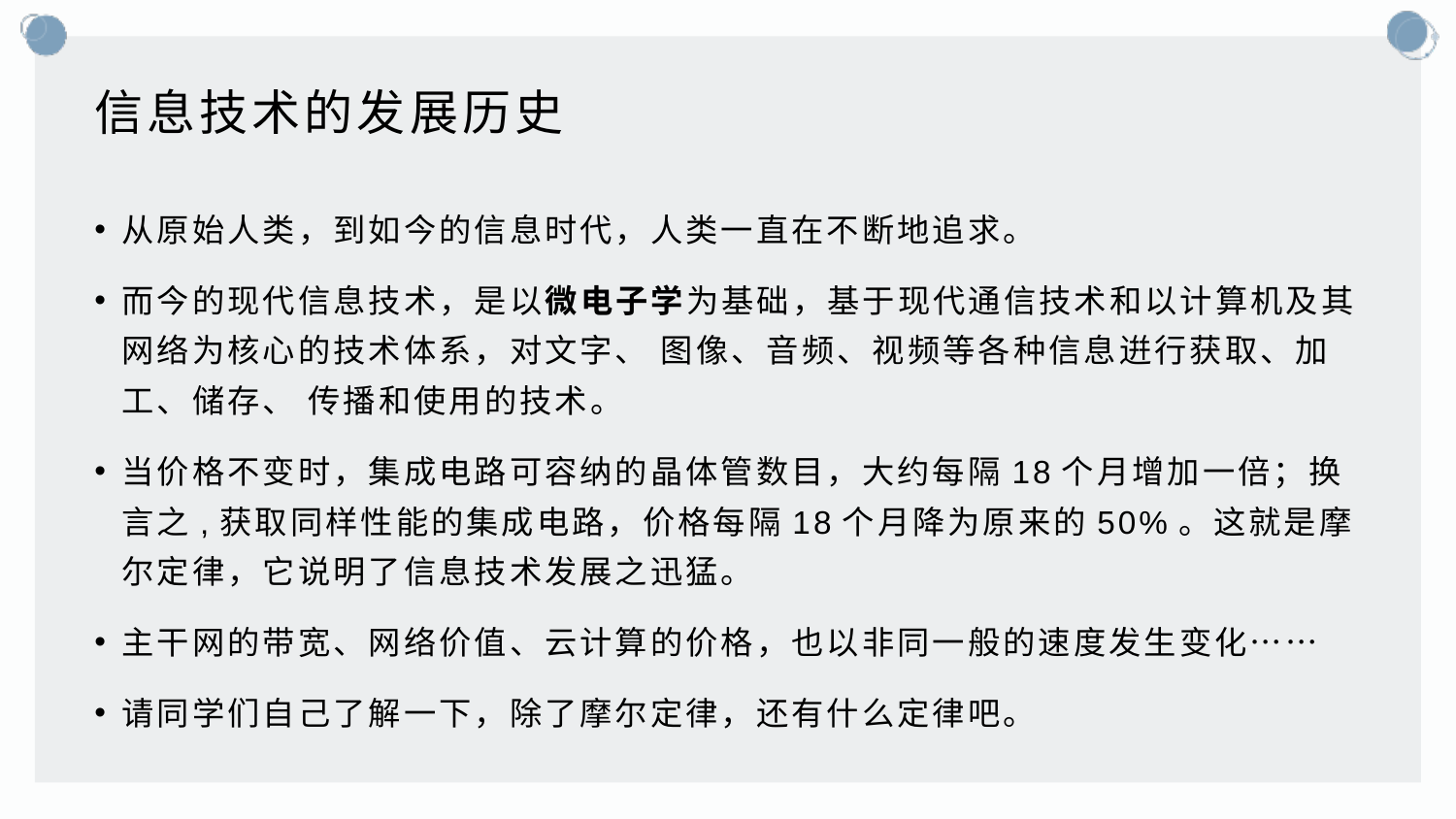

# 信息技术的发展历史
从原始人类，到如今的信息时代，人类一直在不断地追求。
而今的现代信息技术，是以微电子学为基础，基于现代通信技术和以计算机及其网络为核心的技术体系，对文字、 图像、音频、视频等各种信息逬行获取、加工、储存、 传播和使用的技术。
当价格不变时，集成电路可容纳的晶体管数目，大约每隔18个月增加一倍；换 言之,获取同样性能的集成电路，价格每隔18个月降为原来的50%。这就是摩尔定律，它说明了信息技术发展之迅猛。
主干网的带宽、网络价值、云计算的价格，也以非同一般的速度发生变化……
请同学们自己了解一下，除了摩尔定律，还有什么定律吧。